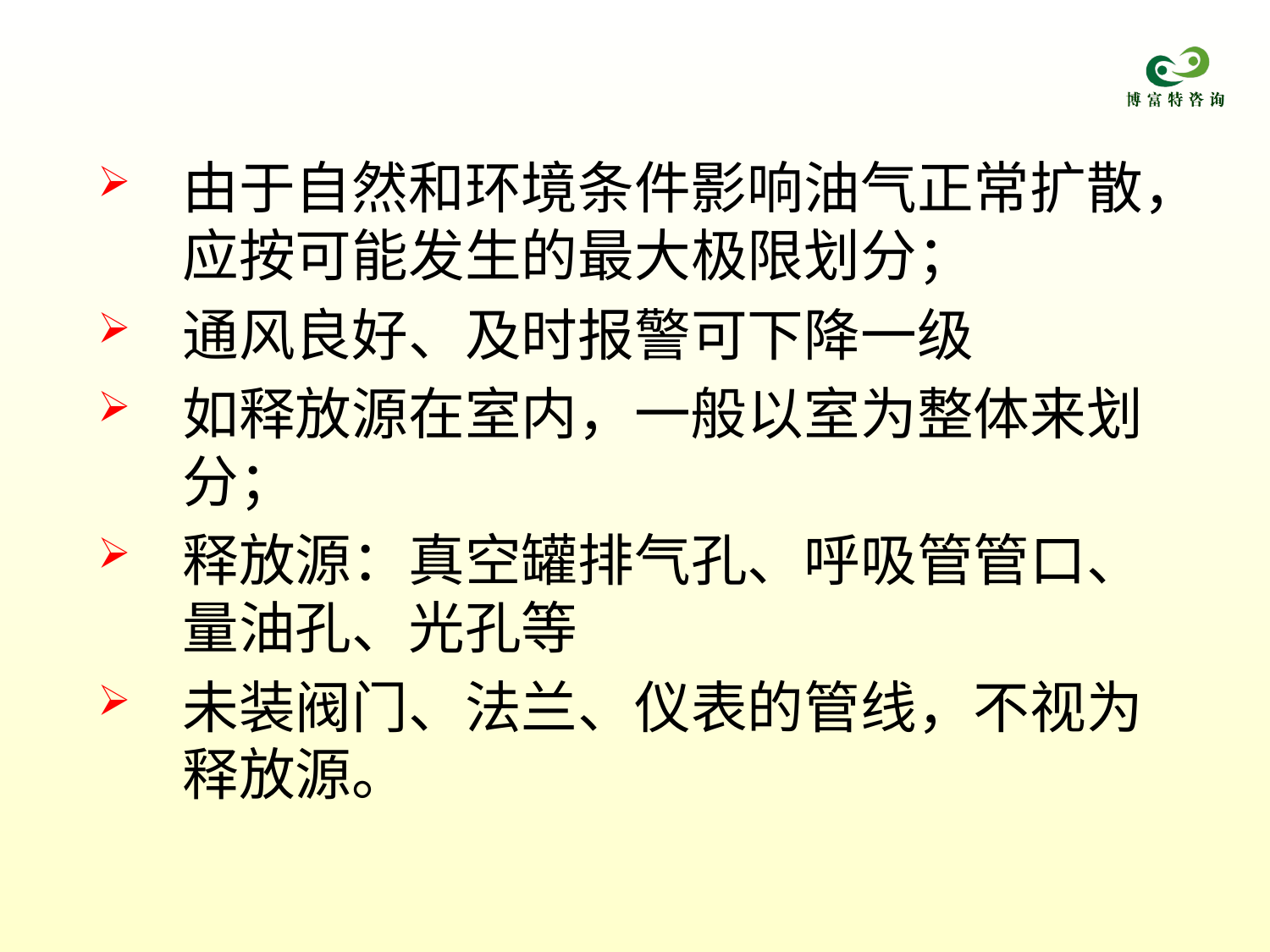

由于自然和环境条件影响油气正常扩散，应按可能发生的最大极限划分；
通风良好、及时报警可下降一级
如释放源在室内，一般以室为整体来划分；
释放源：真空罐排气孔、呼吸管管口、量油孔、光孔等
未装阀门、法兰、仪表的管线，不视为释放源。
26